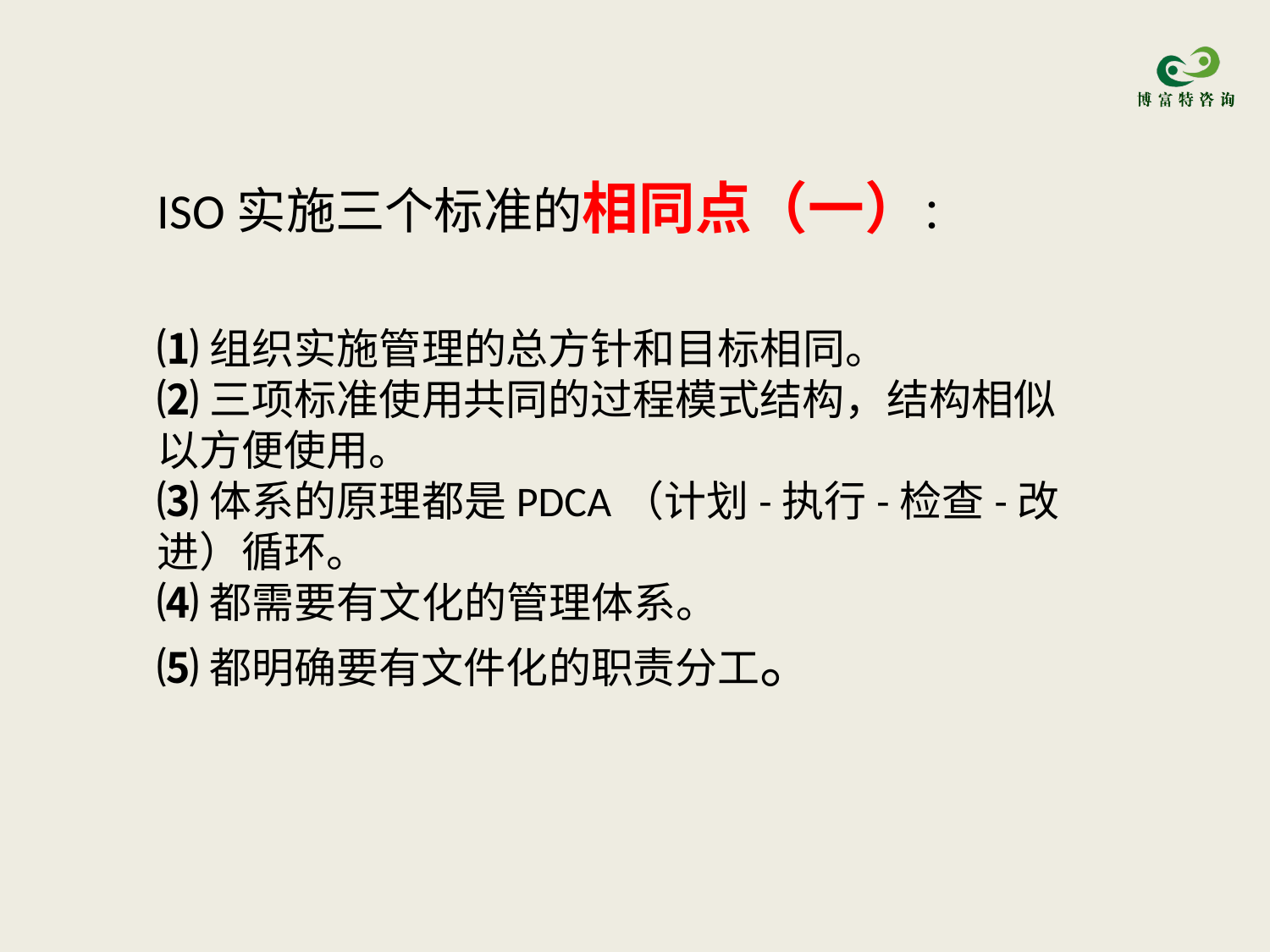

ISO实施三个标准的相同点（一）：
⑴组织实施管理的总方针和目标相同。
⑵三项标准使用共同的过程模式结构，结构相似以方便使用。
⑶体系的原理都是PDCA（计划-执行-检查-改进）循环。
⑷都需要有文化的管理体系。
⑸都明确要有文件化的职责分工。